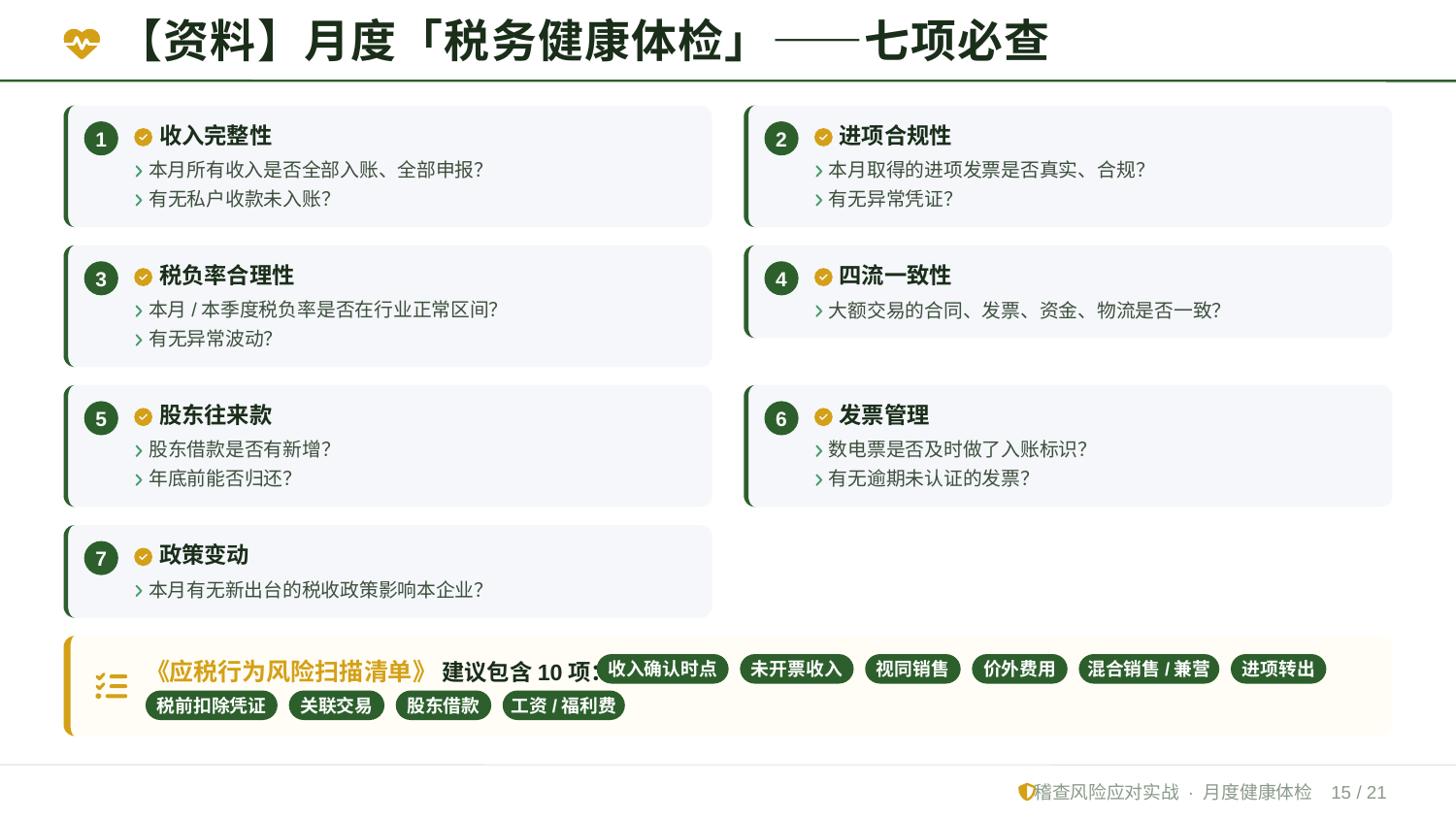

【资料】月度「税务健康体检」——七项必查

收入完整性
进项合规性
1

2

本月所有收入是否全部入账、全部申报？
本月取得的进项发票是否真实、合规？

有无私户收款未入账？
有无异常凭证？

税负率合理性
四流一致性
3

4

大额交易的合同、发票、资金、物流是否一致？
本月/本季度税负率是否在行业正常区间？

有无异常波动？

股东往来款
发票管理
5

6

股东借款是否有新增？
数电票是否及时做了入账标识？

年底前能否归还？
有无逾期未认证的发票？

政策变动
7

本月有无新出台的税收政策影响本企业？

《应税行为风险扫描清单》 建议包含10项： 　　　　　　　　　　　　　　　　　　　　　　　　　　　　　　　　　　　　　　　　　　　　　　　　　　⁠⁠⁠⁠⁠⁠

收入确认时点

未开票收入

视同销售

价外费用

混合销售/兼营

进项转出

税前扣除凭证

关联交易

股东借款

工资/福利费
稽查风险应对实战 · 月度健康体检
15 / 21